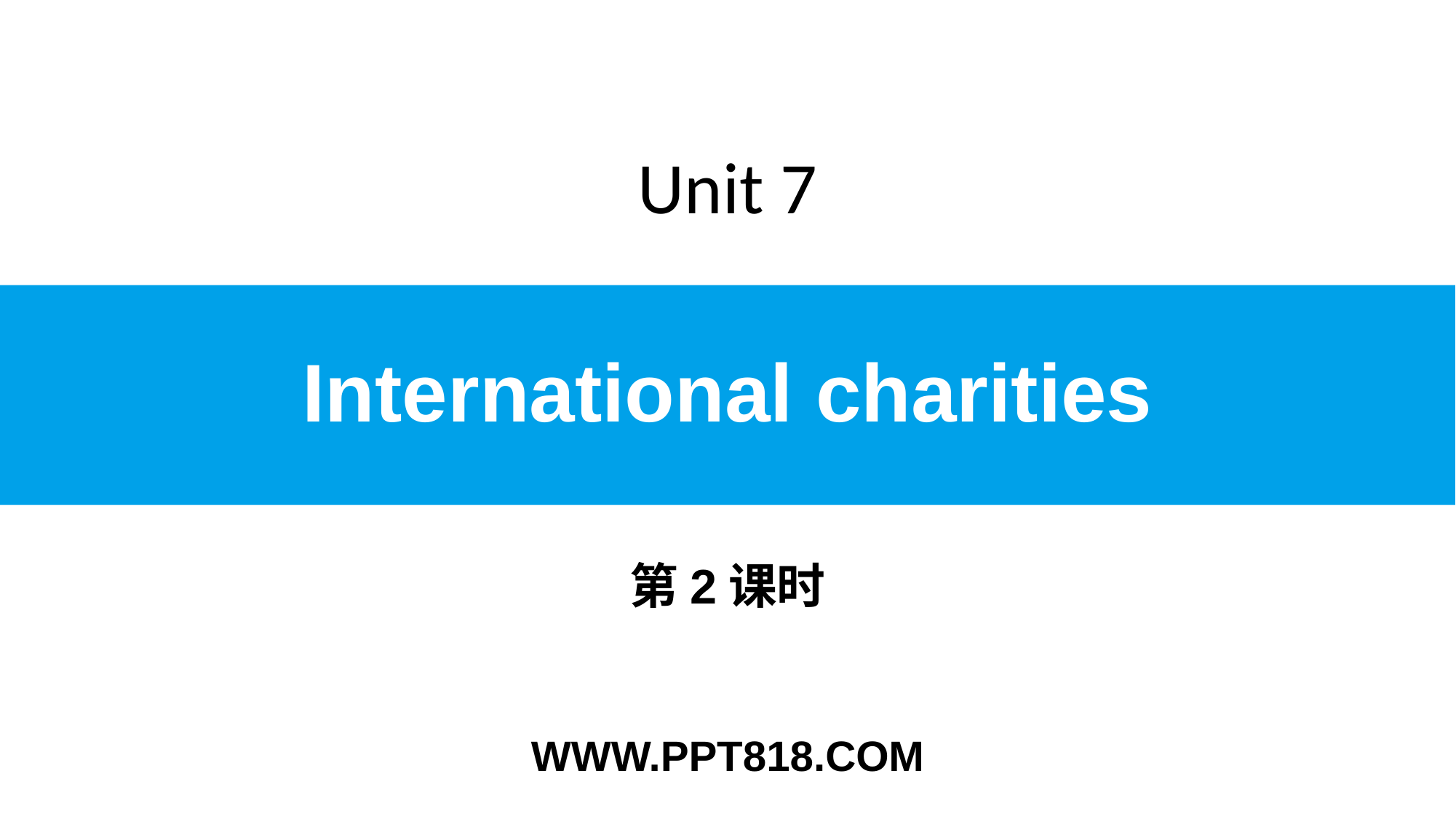

Unit 7
# International charities
第2课时
WWW.PPT818.COM